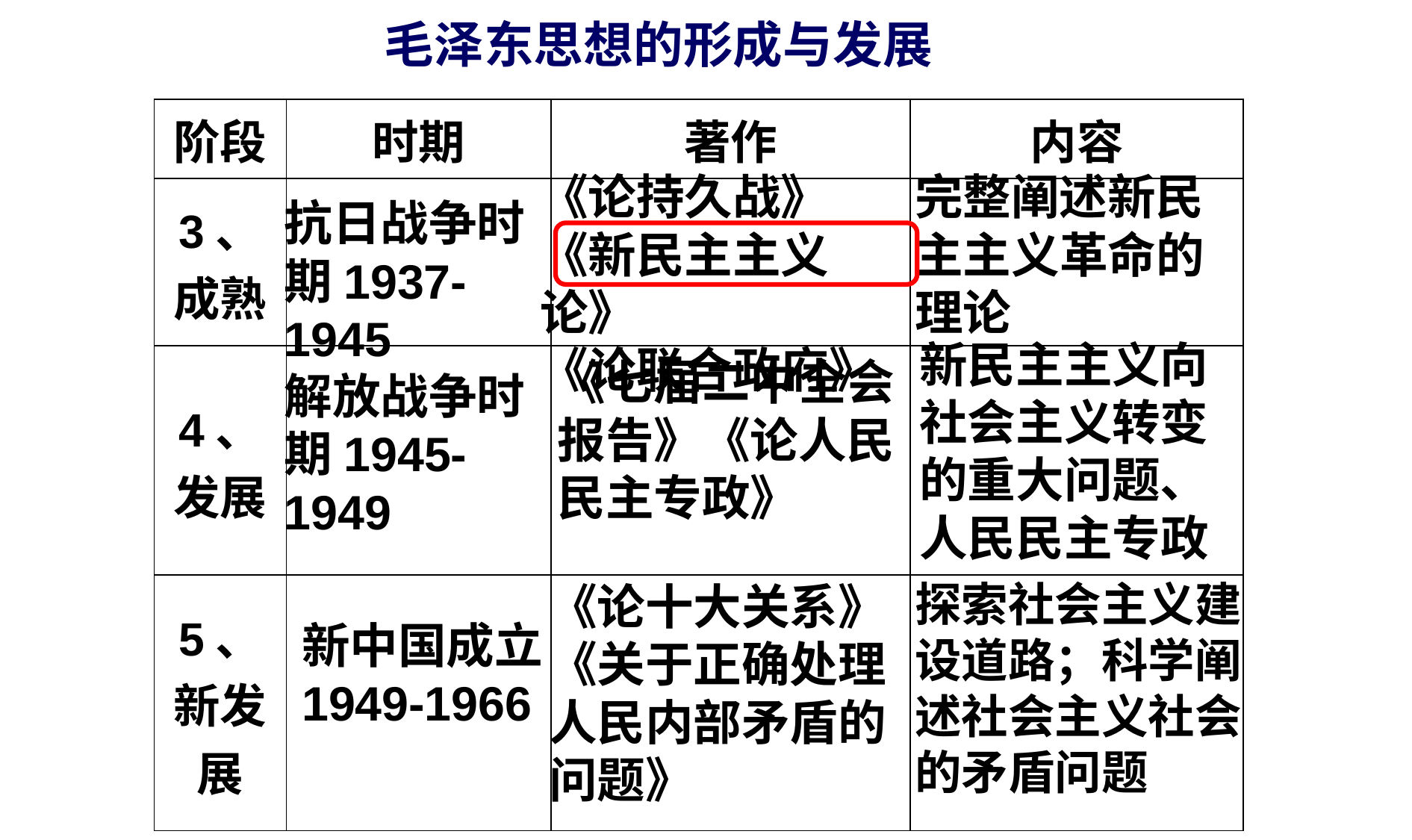

毛泽东思想的形成与发展
| 阶段 | 时期 | 著作 | 内容 |
| --- | --- | --- | --- |
| 3、 成熟 |  |  |  |
| 4、 发展 |  |  |  |
| 5、新发展 |  |  |  |
《论持久战》
《新民主主义论》
《论联合政府》
完整阐述新民主主义革命的理论
抗日战争时期1937-1945

新民主主义向社会主义转变的重大问题、人民民主专政
《七届二中全会报告》《论人民民主专政》
解放战争时期1945-1949
探索社会主义建设道路；科学阐述社会主义社会的矛盾问题
《论十大关系》
《关于正确处理人民内部矛盾的问题》
新中国成立
1949-1966